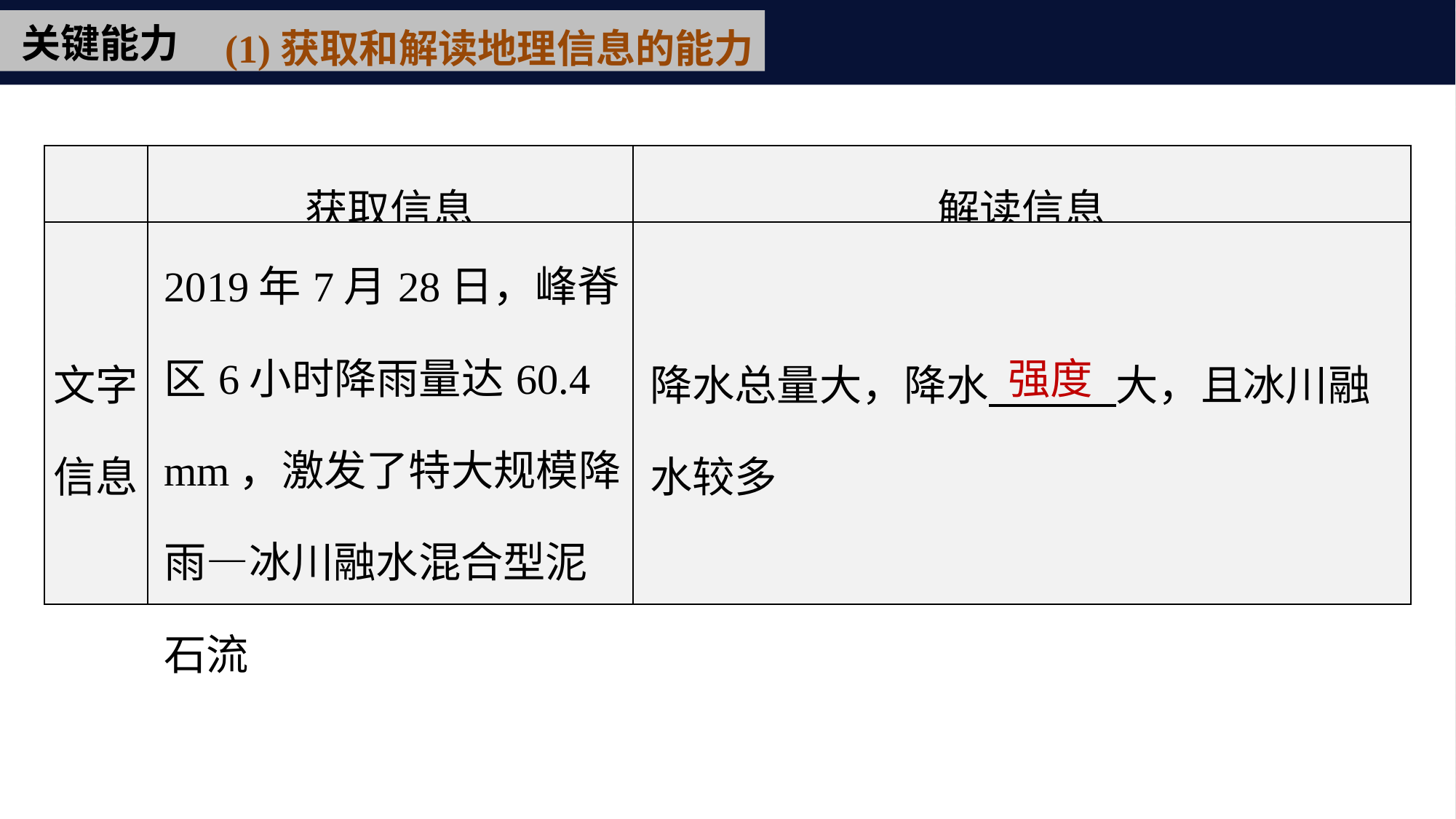

(1)获取和解读地理信息的能力

关键能力
|  | 获取信息 | 解读信息 |
| --- | --- | --- |
| 文字信息 | 2019年7月28日，峰脊区6小时降雨量达60.4 mm，激发了特大规模降雨—冰川融水混合型泥石流 | 降水总量大，降水　　　大，且冰川融水较多 |
强度